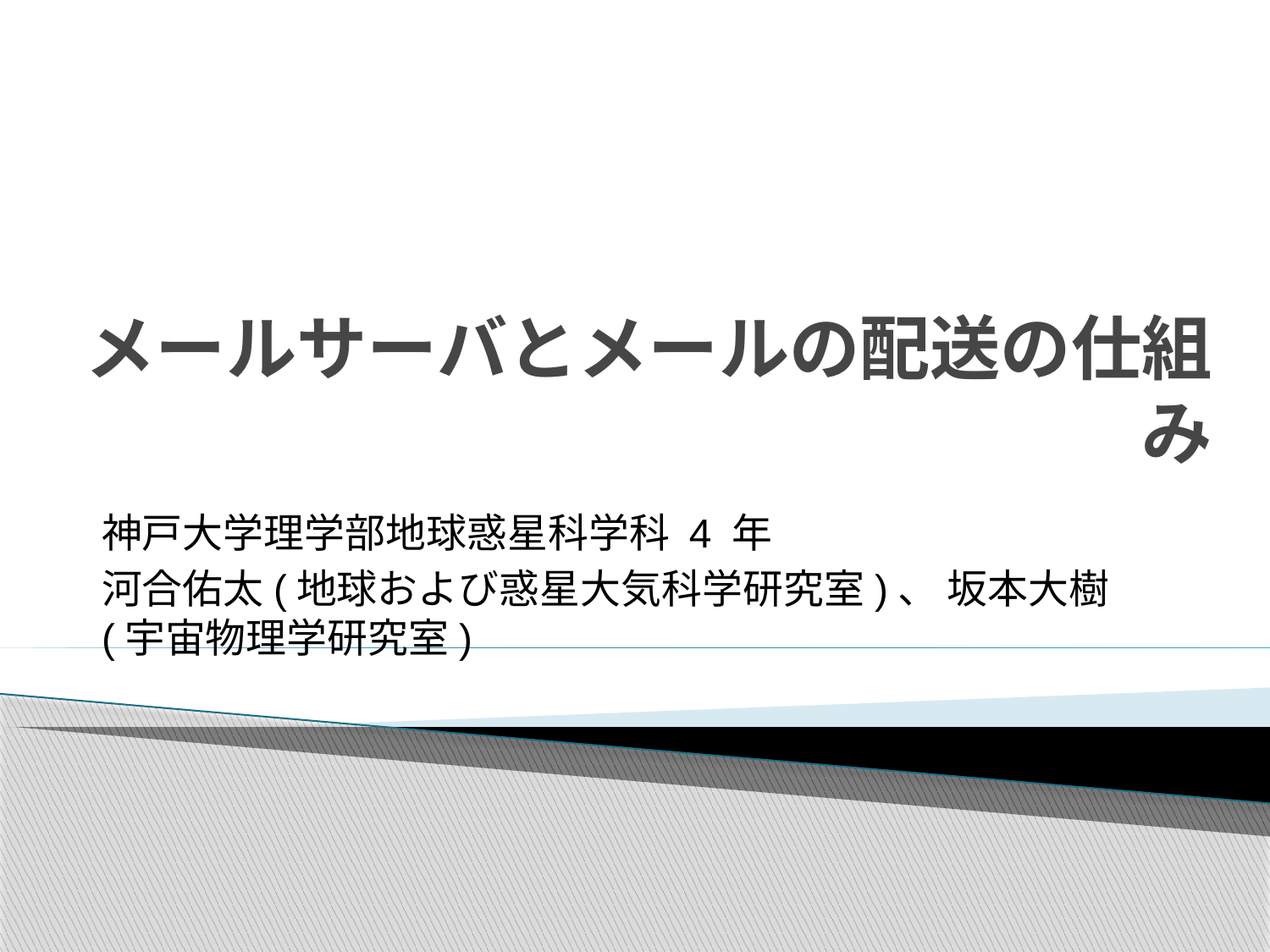

# メールサーバとメールの配送の仕組み
神戸大学理学部地球惑星科学科 4 年
河合佑太(地球および惑星大気科学研究室)、 坂本大樹(宇宙物理学研究室)